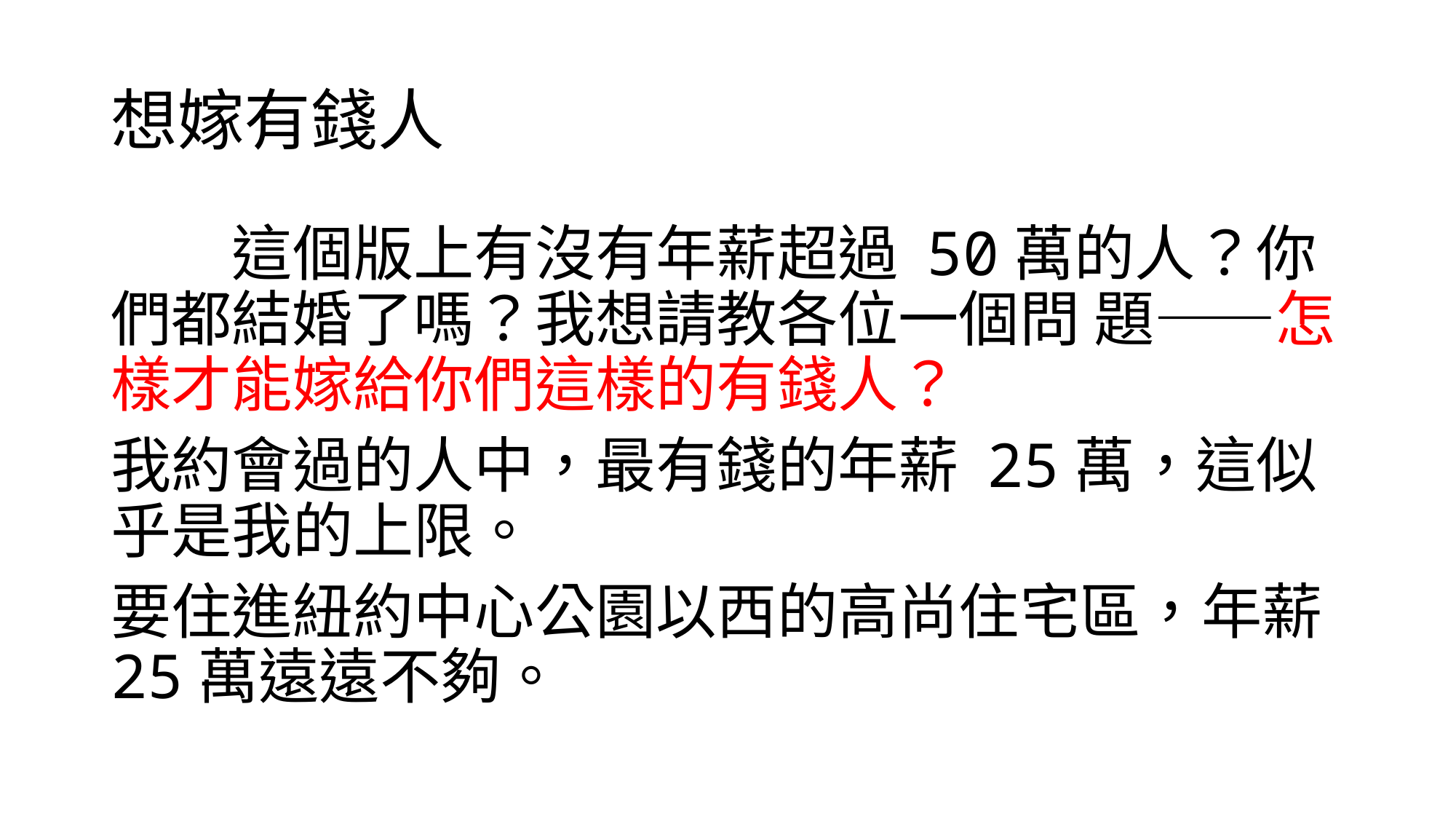

# 想嫁有錢人
　　這個版上有沒有年薪超過 50萬的人？你們都結婚了嗎？我想請教各位一個問 題——怎樣才能嫁給你們這樣的有錢人？
我約會過的人中，最有錢的年薪 25萬，這似 乎是我的上限。
要住進紐約中心公園以西的高尚住宅區，年薪25萬遠遠不夠。